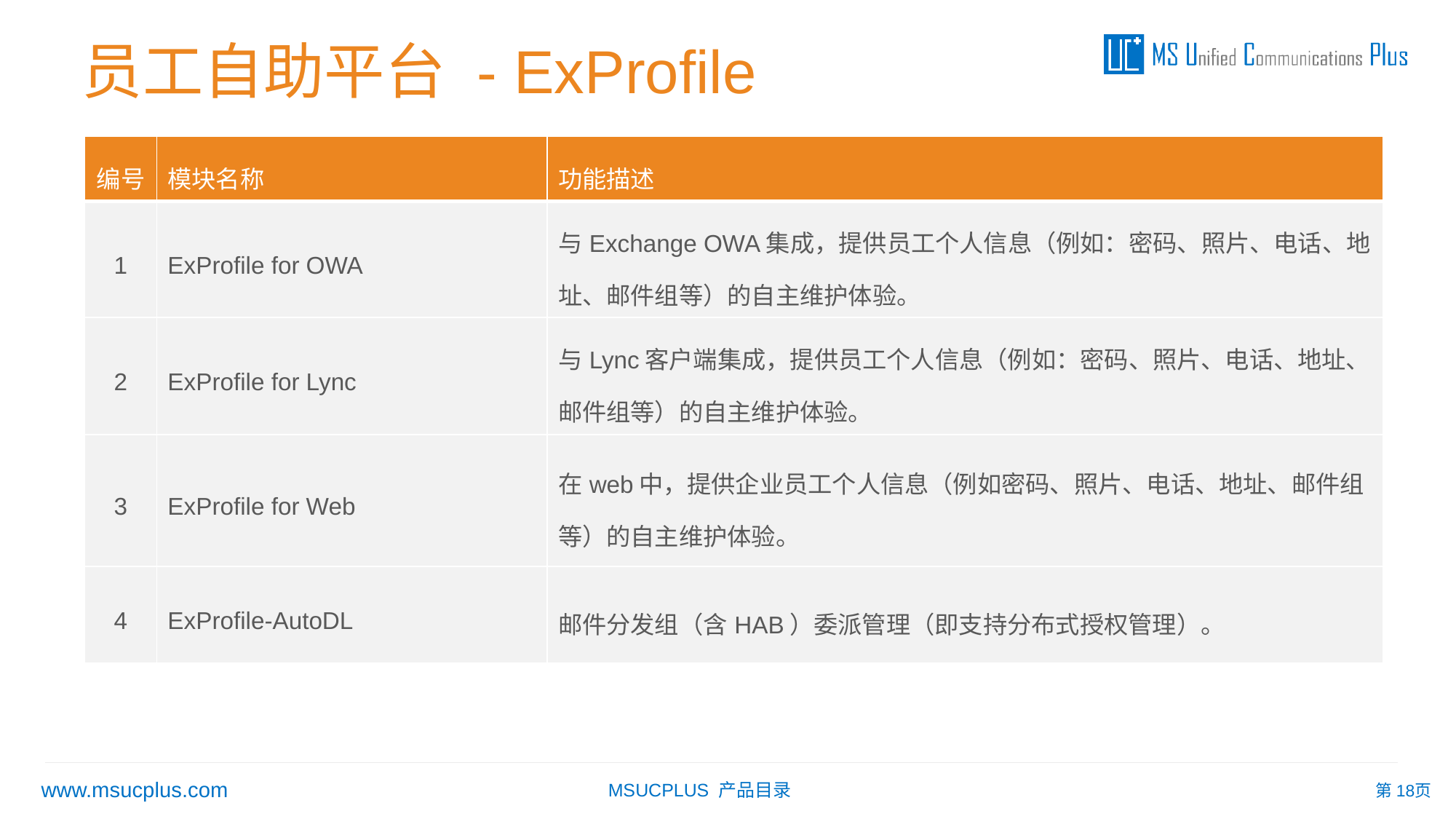

员工自助平台 - ExProfile
| 编号 | 模块名称 | 功能描述 |
| --- | --- | --- |
| 1 | ExProfile for OWA | 与Exchange OWA集成，提供员工个人信息（例如：密码、照片、电话、地址、邮件组等）的自主维护体验。 |
| 2 | ExProfile for Lync | 与Lync客户端集成，提供员工个人信息（例如：密码、照片、电话、地址、邮件组等）的自主维护体验。 |
| 3 | ExProfile for Web | 在web中，提供企业员工个人信息（例如密码、照片、电话、地址、邮件组等）的自主维护体验。 |
| 4 | ExProfile-AutoDL | 邮件分发组（含HAB）委派管理（即支持分布式授权管理）。 |